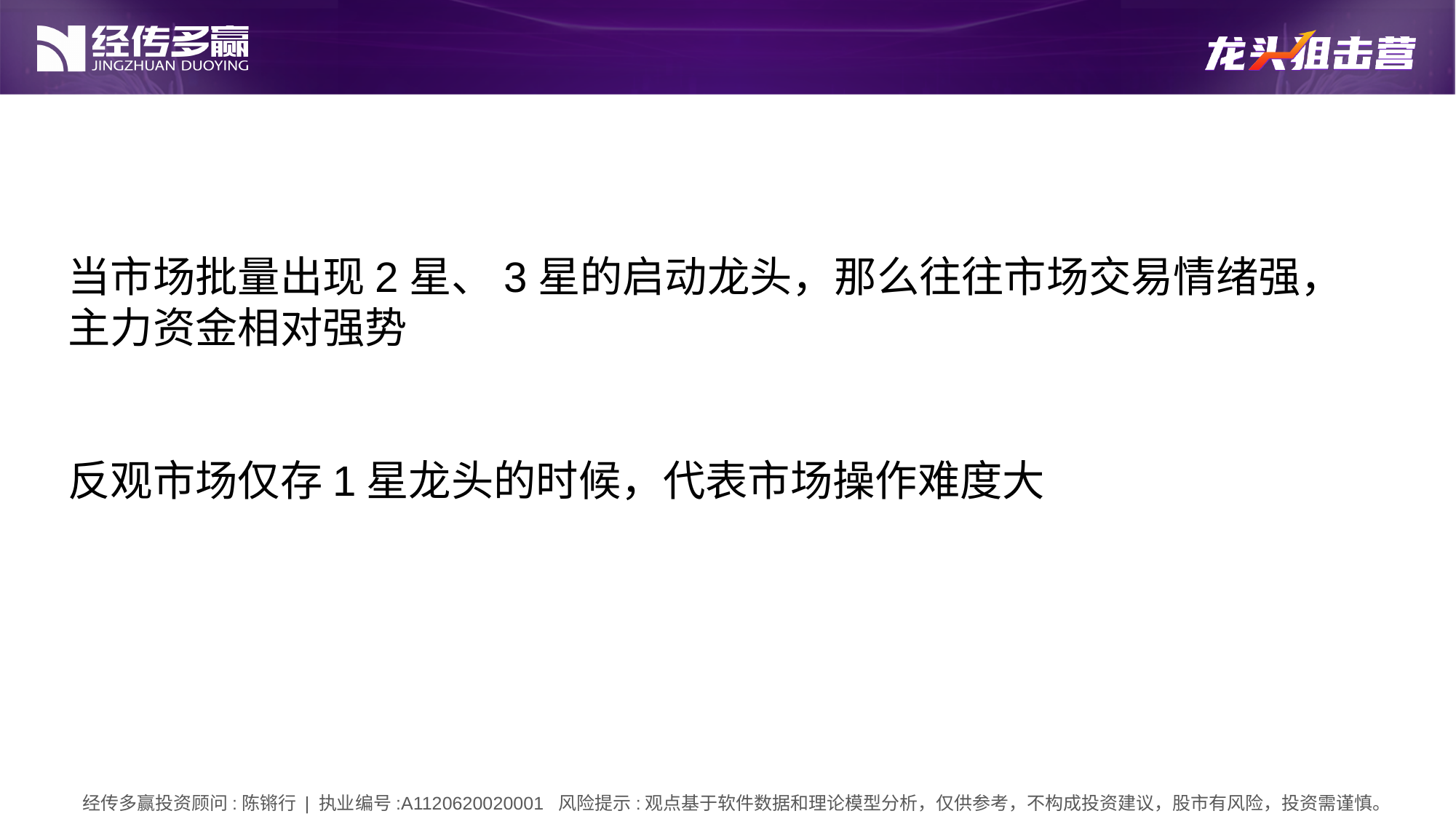

当市场批量出现2星、3星的启动龙头，那么往往市场交易情绪强，主力资金相对强势

反观市场仅存1星龙头的时候，代表市场操作难度大